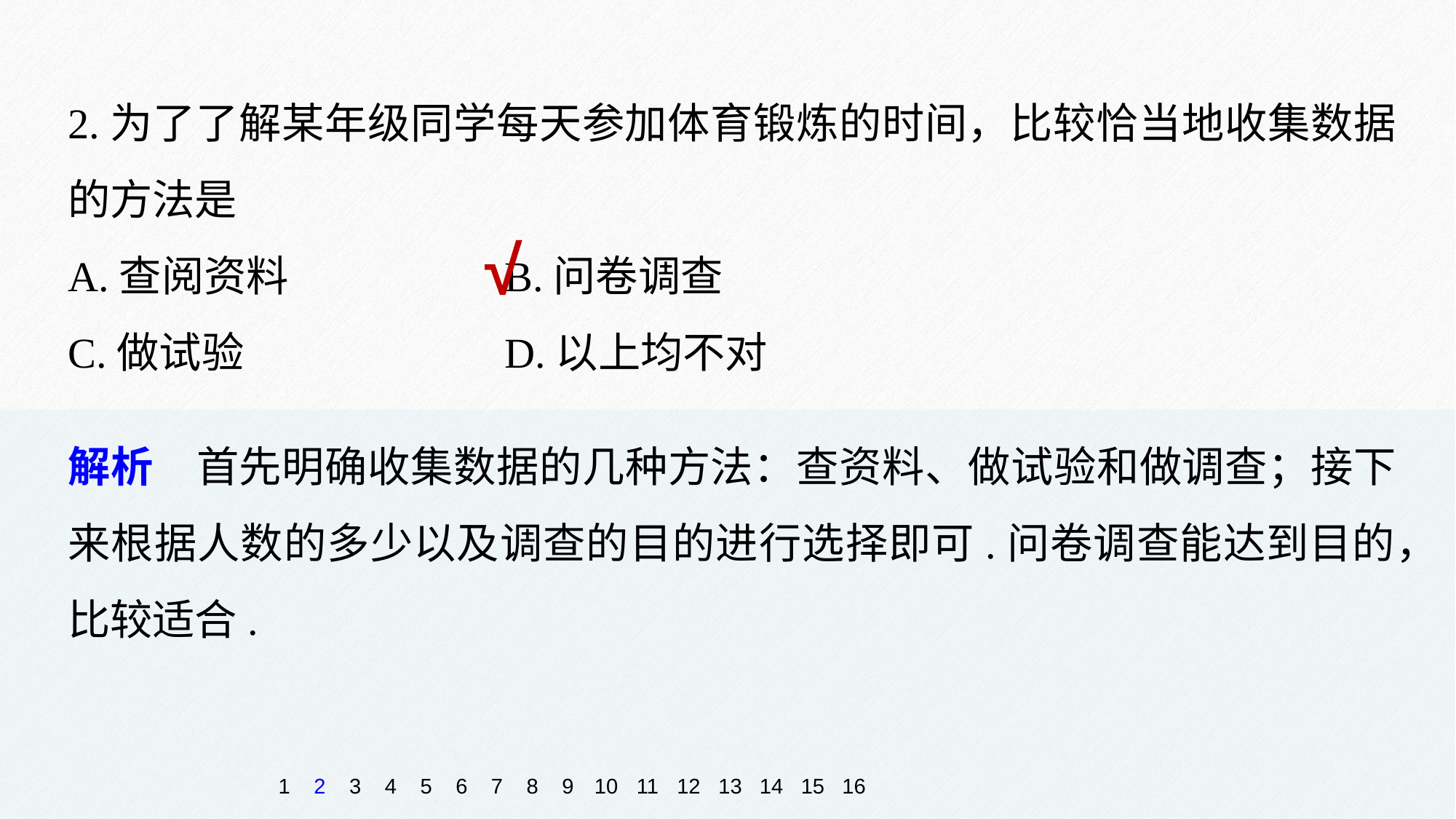

2.为了了解某年级同学每天参加体育锻炼的时间，比较恰当地收集数据的方法是
A.查阅资料  		B.问卷调查
C.做试验  			D.以上均不对
√
解析　首先明确收集数据的几种方法：查资料、做试验和做调查；接下来根据人数的多少以及调查的目的进行选择即可.问卷调查能达到目的，比较适合.
1
2
3
4
5
6
7
8
9
10
11
12
13
14
15
16